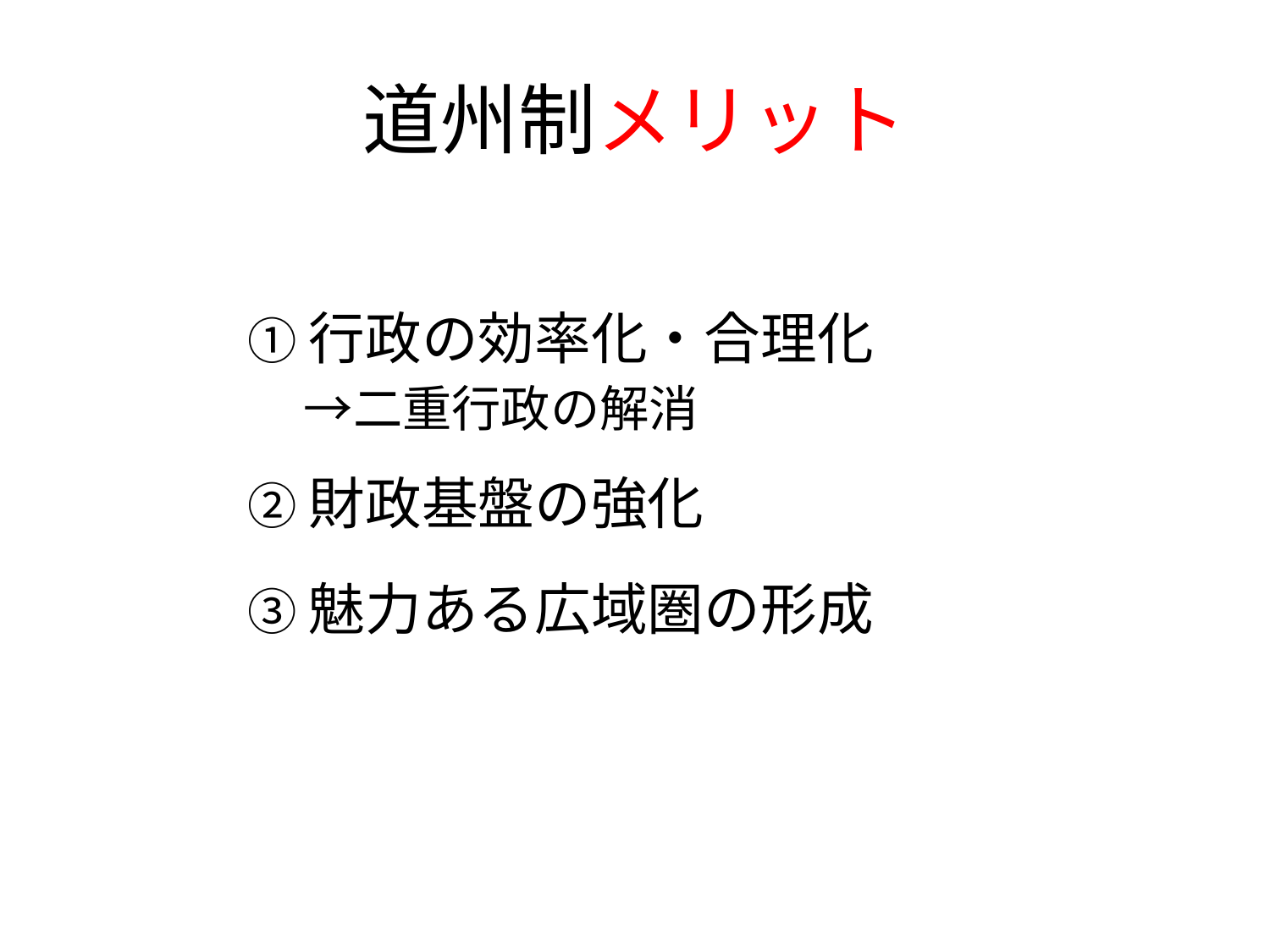

# 道州制メリット

①行政の効率化・合理化
　→二重行政の解消

②財政基盤の強化

③魅力ある広域圏の形成